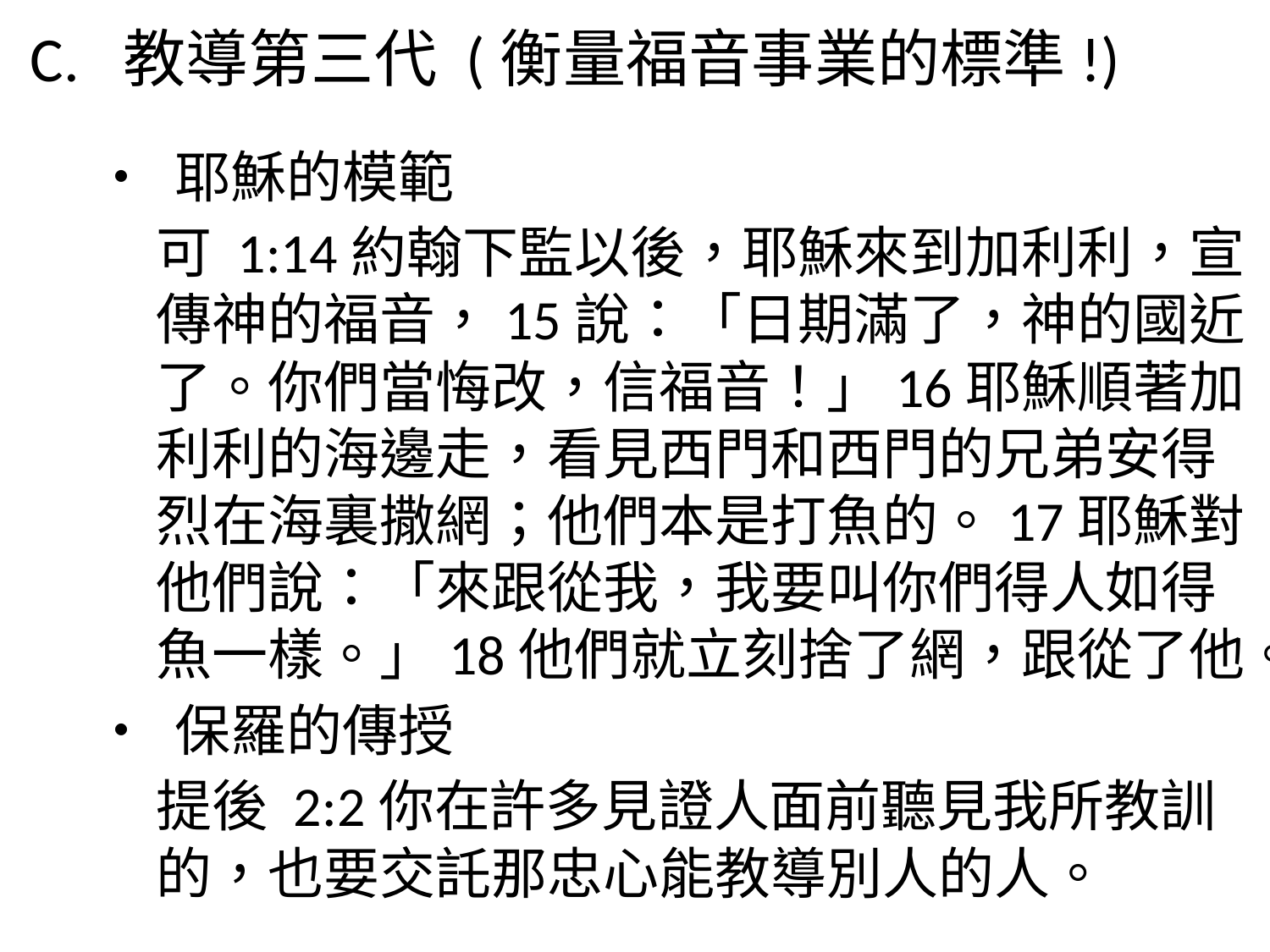

C.  教導第三代 (衡量福音事業的標準!)

• 耶穌的模範
可 1:14約翰下監以後，耶穌來到加利利，宣傳神的福音，15說：「日期滿了，神的國近了。你們當悔改，信福音！」16耶穌順著加利利的海邊走，看見西門和西門的兄弟安得烈在海裏撒網；他們本是打魚的。17耶穌對他們說：「來跟從我，我要叫你們得人如得魚一樣。」18他們就立刻捨了網，跟從了他。
• 保羅的傳授
提後 2:2你在許多見證人面前聽見我所教訓的，也要交託那忠心能教導別人的人。